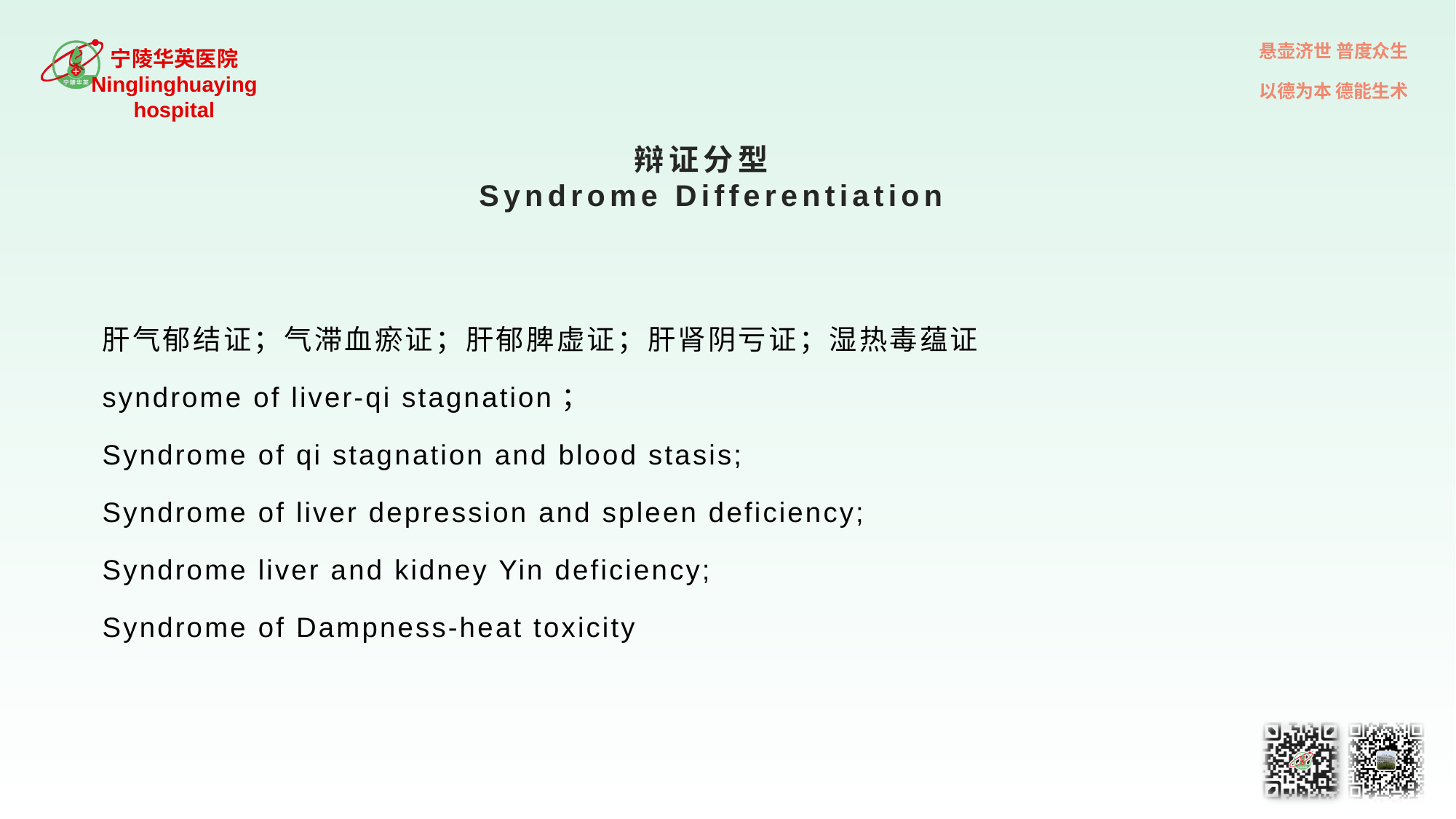

# 辩证分型 Syndrome Differentiation
肝气郁结证；气滞血瘀证；肝郁脾虚证；肝肾阴亏证；湿热毒蕴证
syndrome of liver-qi stagnation；
Syndrome of qi stagnation and blood stasis;
Syndrome of liver depression and spleen deficiency;
Syndrome liver and kidney Yin deficiency;
Syndrome of Dampness-heat toxicity